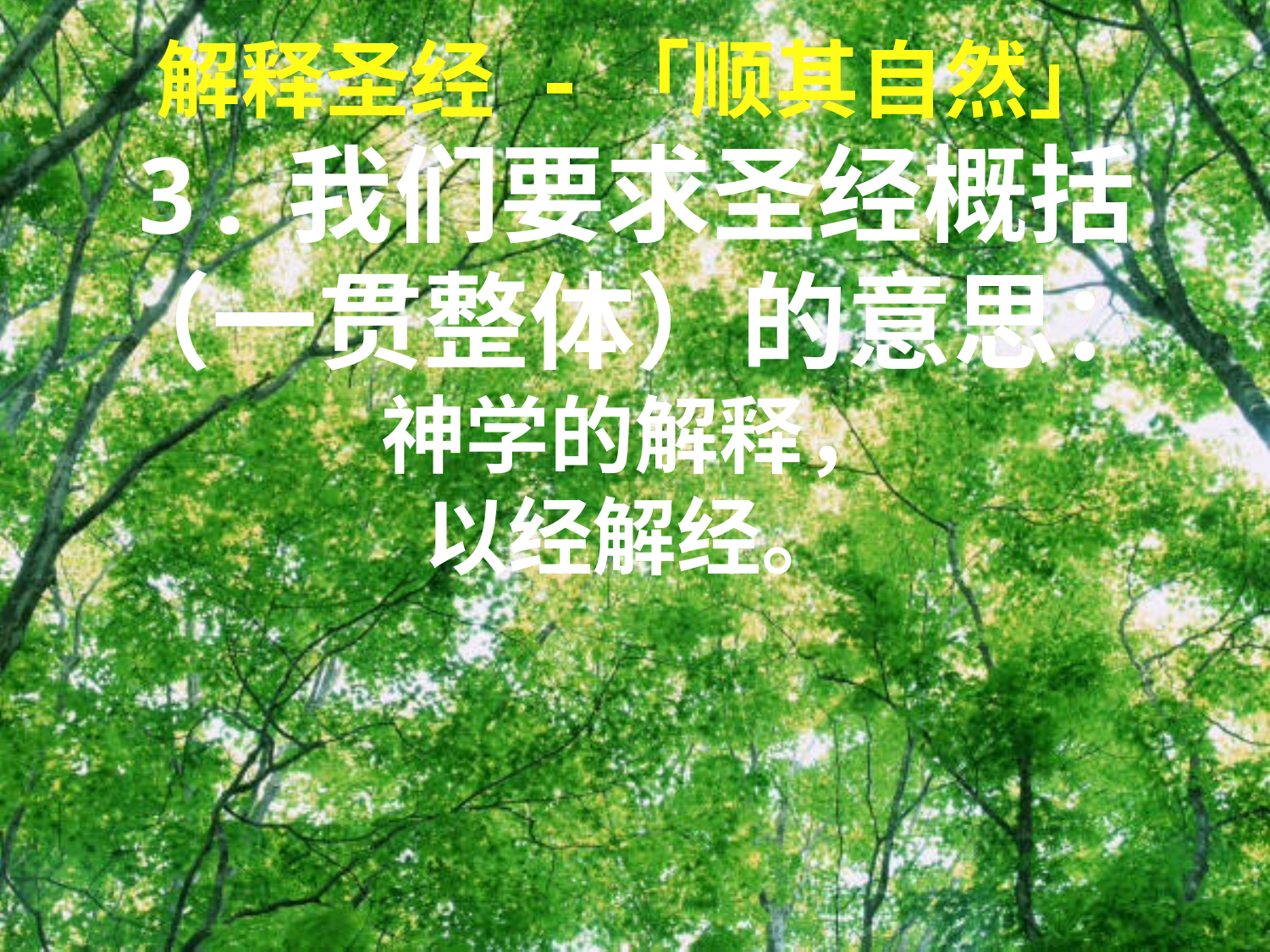

解释圣经 -「顺其自然」
3.我们要求圣经概括
（一贯整体）的意思：
神学的解释，
以经解经。